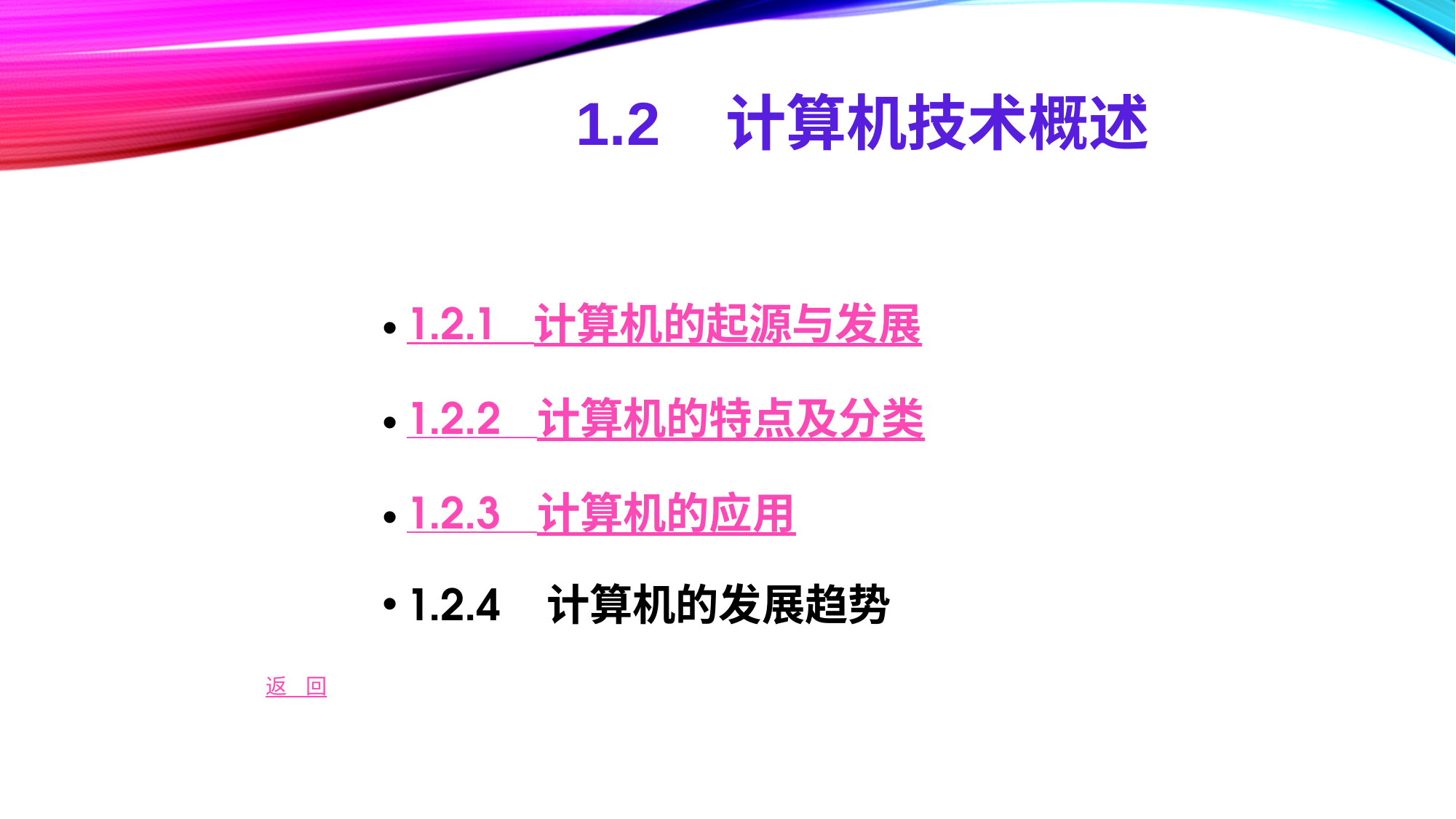

# 1.2   计算机技术概述
1.2.1   计算机的起源与发展
1.2.2   计算机的特点及分类
1.2.3   计算机的应用
1.2.4   计算机的发展趋势
返    回